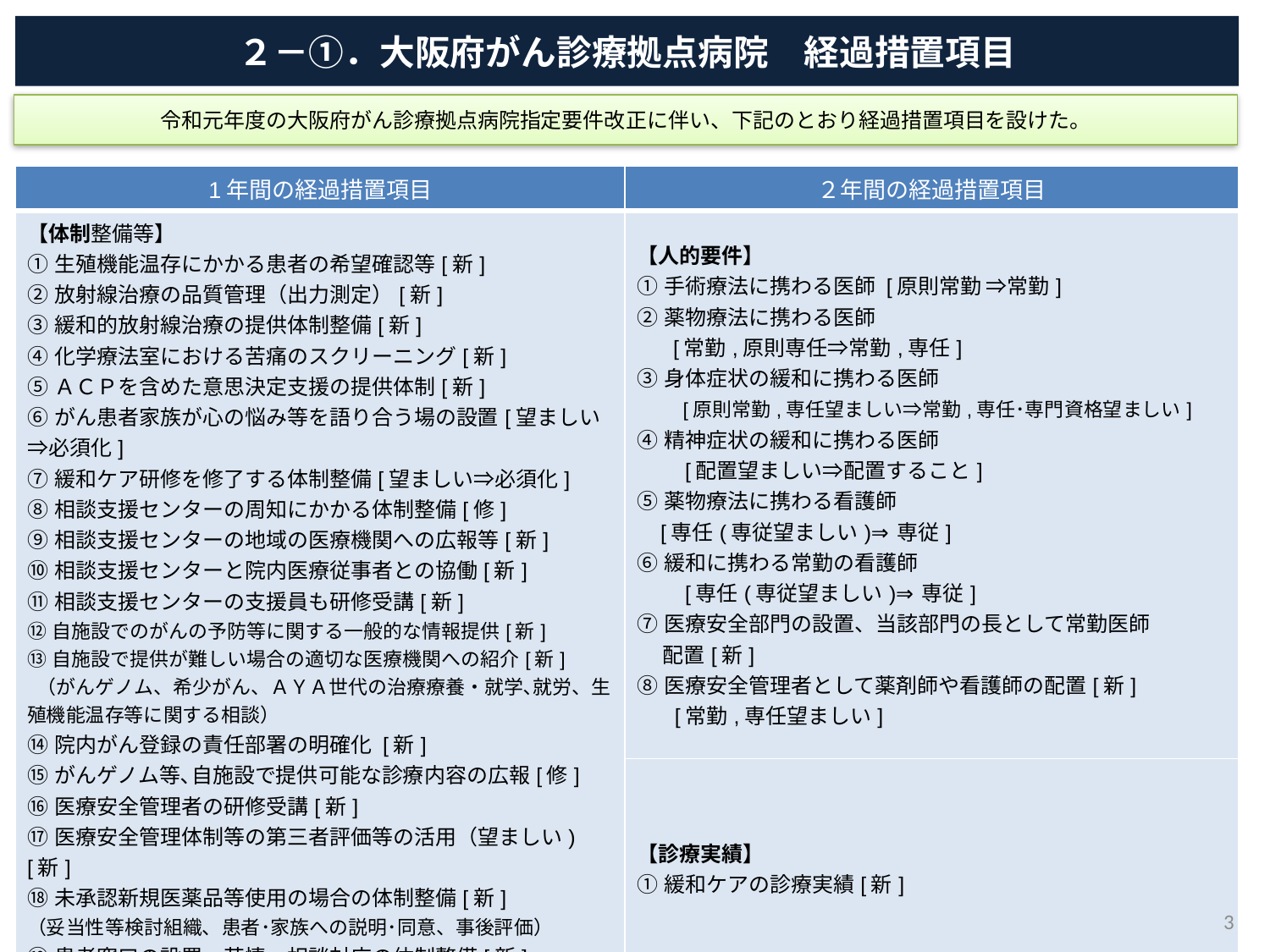

２－①．大阪府がん診療拠点病院　経過措置項目
令和元年度の大阪府がん診療拠点病院指定要件改正に伴い、下記のとおり経過措置項目を設けた。
| 1年間の経過措置項目 | ２年間の経過措置項目 |
| --- | --- |
| 【体制整備等】 ①生殖機能温存にかかる患者の希望確認等[新] ②放射線治療の品質管理（出力測定）[新] ③緩和的放射線治療の提供体制整備[新] ④化学療法室における苦痛のスクリーニング[新] ⑤ＡＣＰを含めた意思決定支援の提供体制[新] ⑥がん患者家族が心の悩み等を語り合う場の設置[望ましい⇒必須化] ⑦緩和ケア研修を修了する体制整備[望ましい⇒必須化] ⑧相談支援センターの周知にかかる体制整備[修] ⑨相談支援センターの地域の医療機関への広報等[新] ⑩相談支援センターと院内医療従事者との協働[新] ⑪相談支援センターの支援員も研修受講[新] ⑫自施設でのがんの予防等に関する一般的な情報提供[新] ⑬自施設で提供が難しい場合の適切な医療機関への紹介[新] （がんゲノム、希少がん、ＡＹＡ世代の治療療養・就学､就労、生殖機能温存等に関する相談）　 ⑭院内がん登録の責任部署の明確化 [新] ⑮がんゲノム等､自施設で提供可能な診療内容の広報[修] ⑯医療安全管理者の研修受講[新] ⑰医療安全管理体制等の第三者評価等の活用（望ましい) 　[新] ⑱未承認新規医薬品等使用の場合の体制整備[新] （妥当性等検討組織、患者･家族への説明･同意、事後評価） ⑲患者窓口の設置、苦情・相談対応の体制整備[新] | 【人的要件】 ①手術療法に携わる医師 [原則常勤 ⇒常勤] ②薬物療法に携わる医師 　 [常勤,原則専任⇒常勤,専任] ③身体症状の緩和に携わる医師 　　[原則常勤,専任望ましい⇒常勤,専任･専門資格望ましい] ④精神症状の緩和に携わる医師 　　[配置望ましい⇒配置すること] ⑤薬物療法に携わる看護師 [専任(専従望ましい)⇒専従] ⑥緩和に携わる常勤の看護師 　　[専任(専従望ましい)⇒専従] ⑦医療安全部門の設置、当該部門の長として常勤医師 　 配置[新] ⑧医療安全管理者として薬剤師や看護師の配置[新] 　[常勤,専任望ましい] |
|  | 【診療実績】 ①緩和ケアの診療実績[新] |
3